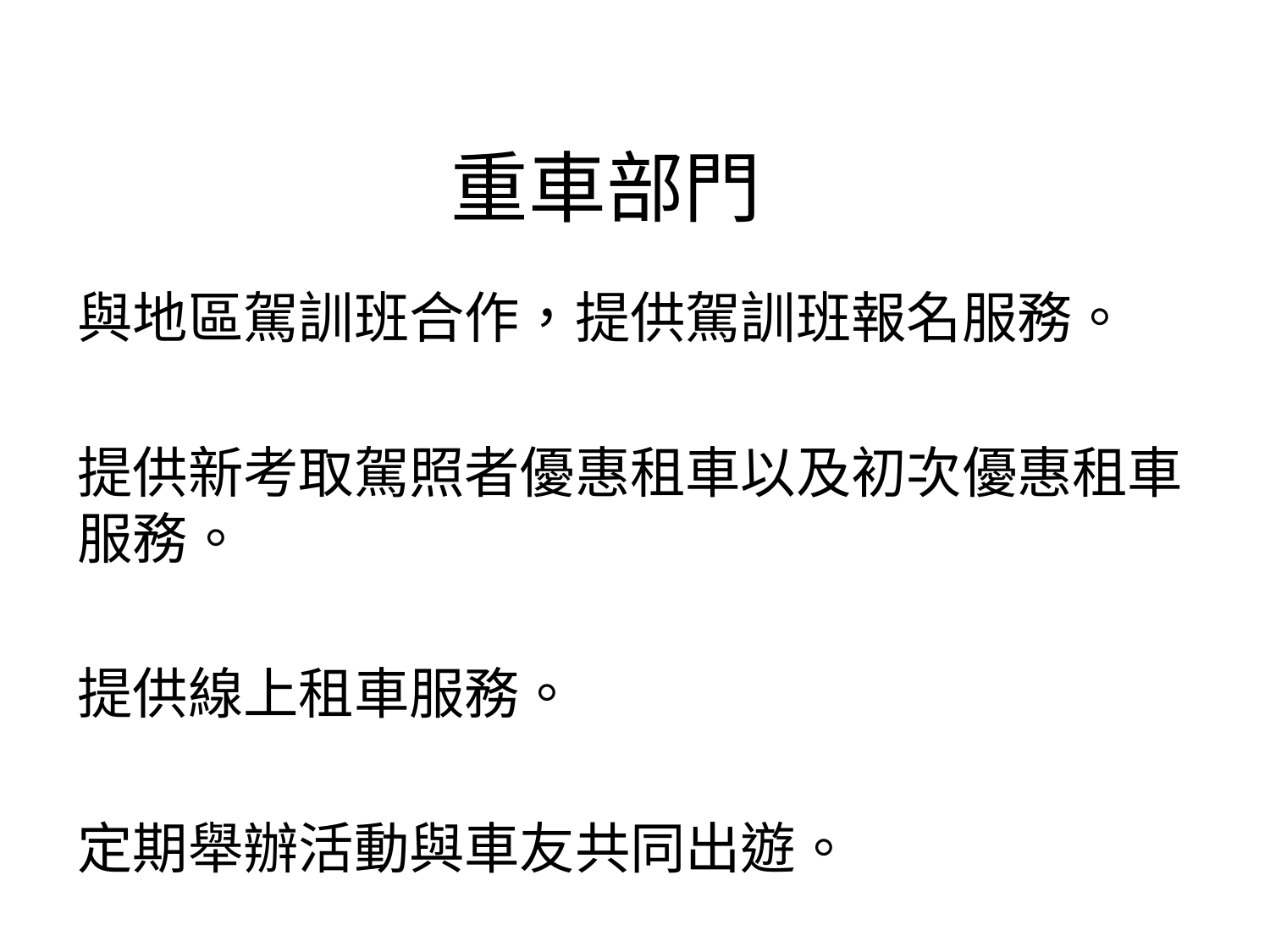

# 重車部門
與地區駕訓班合作，提供駕訓班報名服務。

提供新考取駕照者優惠租車以及初次優惠租車服務。

提供線上租車服務。

定期舉辦活動與車友共同出遊。